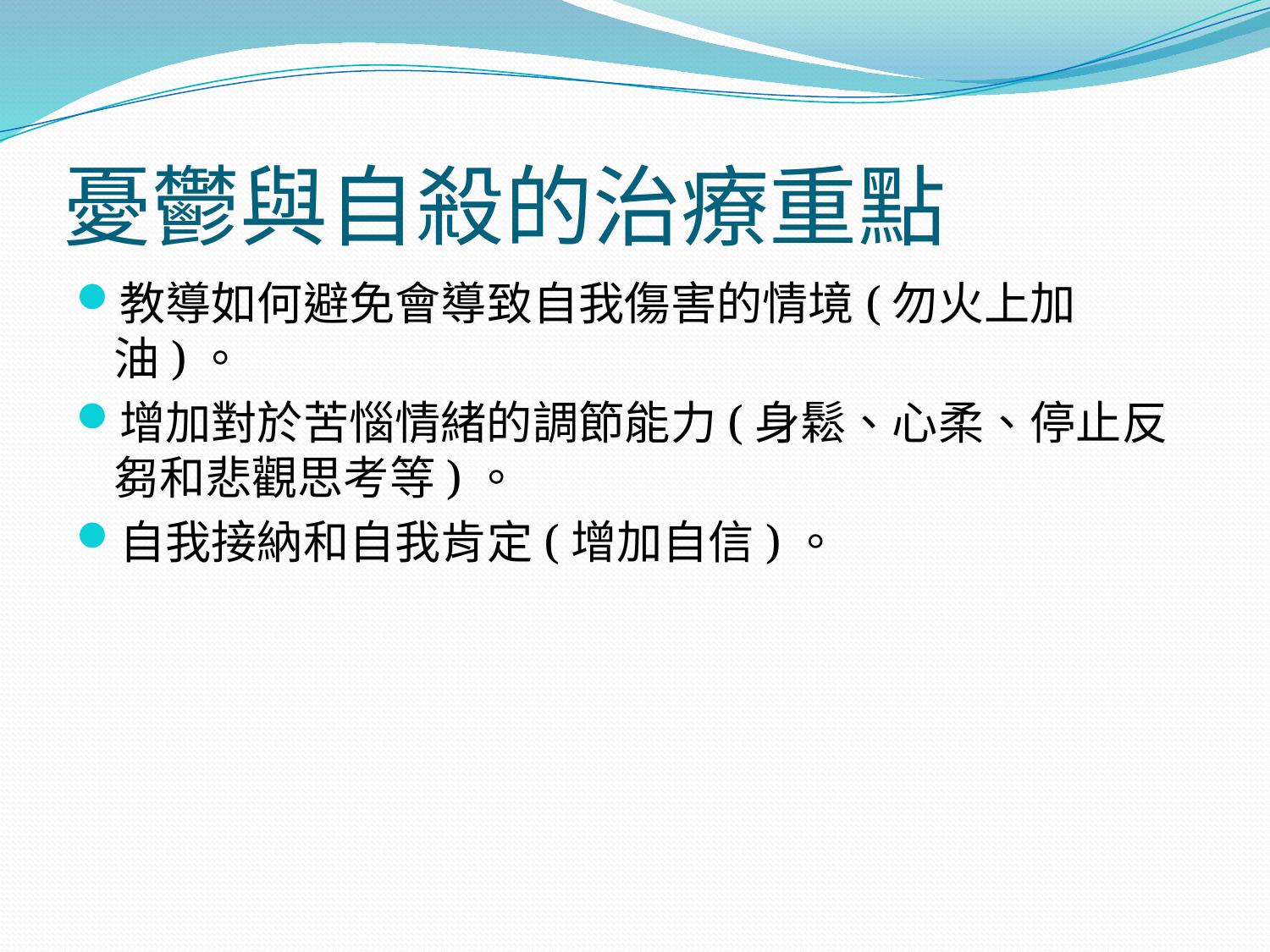

# 憂鬱與自殺的治療重點
教導如何避免會導致自我傷害的情境(勿火上加油)。
增加對於苦惱情緒的調節能力(身鬆、心柔、停止反芻和悲觀思考等)。
自我接納和自我肯定(增加自信)。